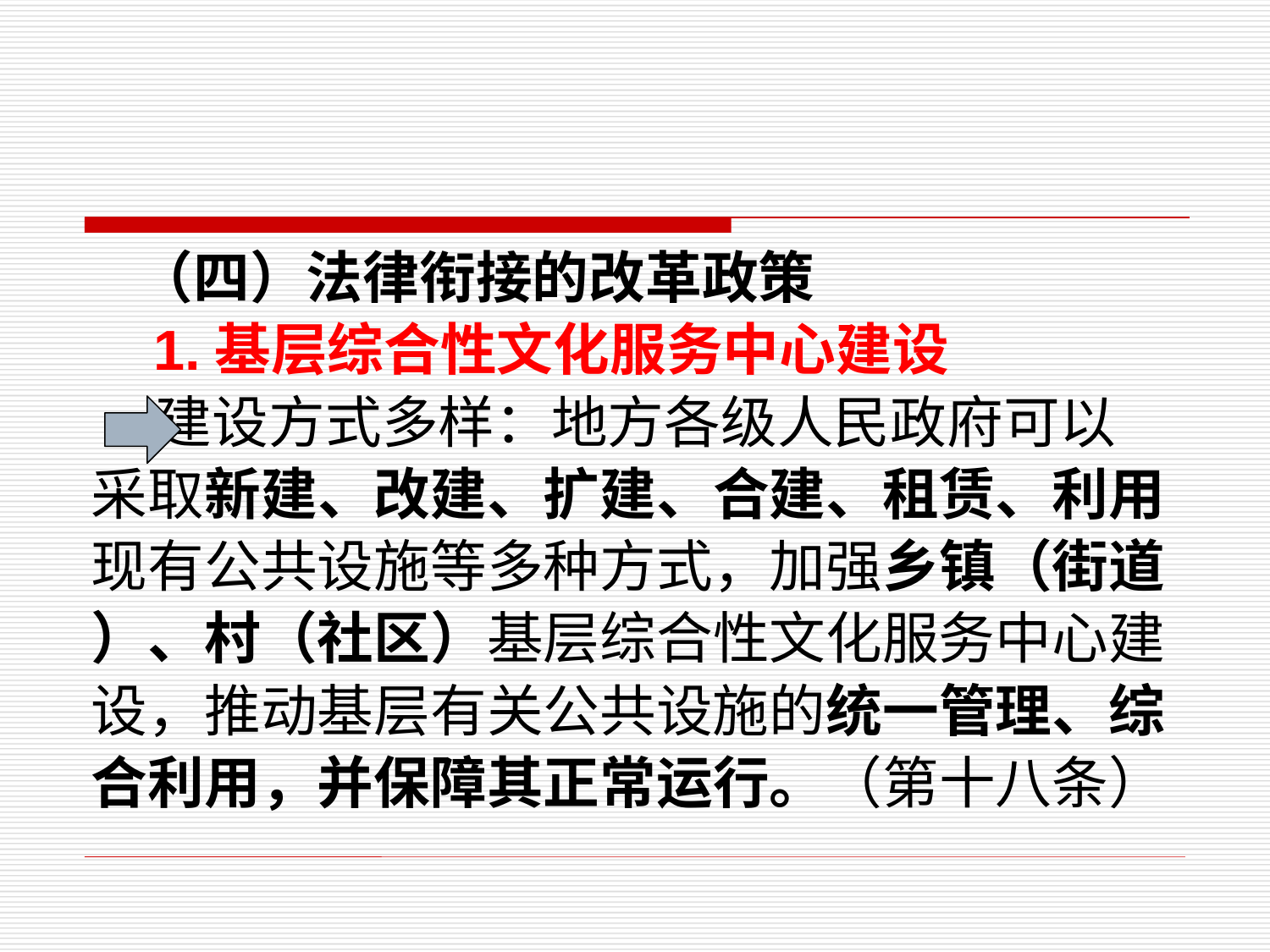

（四）法律衔接的改革政策
    1.基层综合性文化服务中心建设
    建设方式多样：地方各级人民政府可以
采取新建、改建、扩建、合建、租赁、利用
现有公共设施等多种方式，加强乡镇（街道
）、村（社区）基层综合性文化服务中心建
设，推动基层有关公共设施的统一管理、综
合利用，并保障其正常运行。（第十八条）